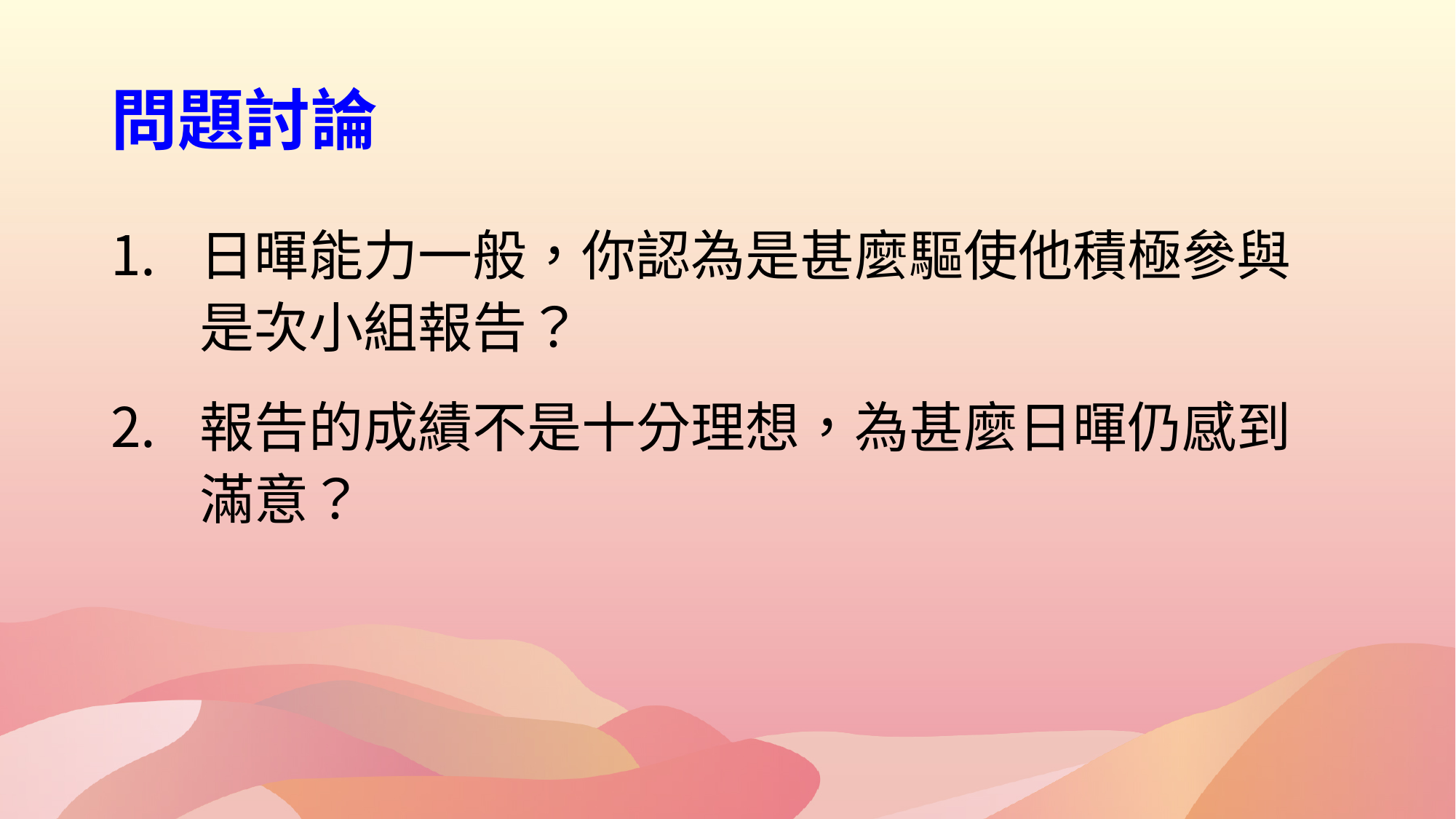

# 問題討論
日暉能力一般，你認為是甚麼驅使他積極參與是次小組報告？
報告的成績不是十分理想，為甚麼日暉仍感到滿意？